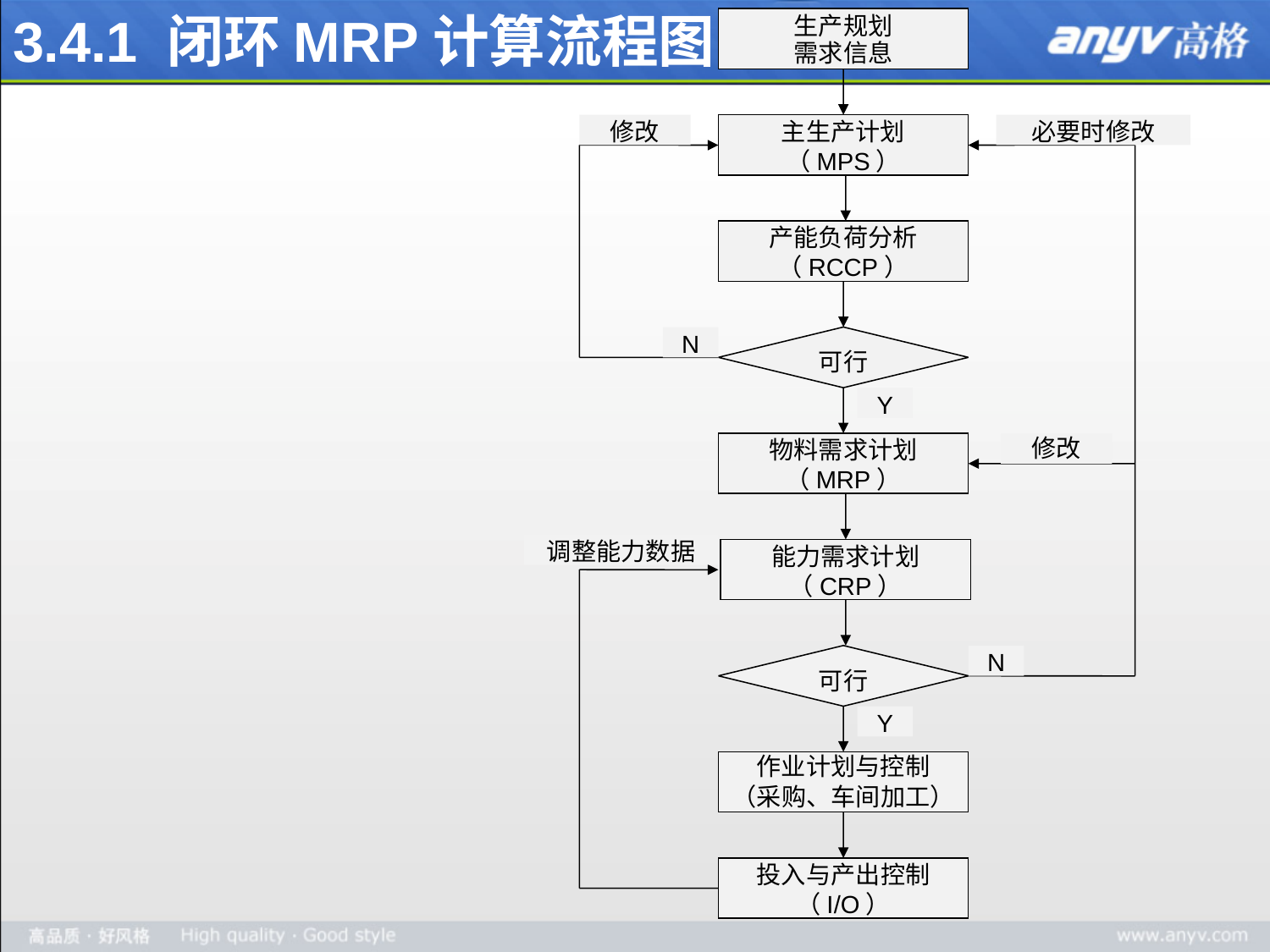

# 3.4.1 闭环MRP计算流程图
生产规划
需求信息

修改
主生产计划
（MPS）
必要时修改

产能负荷分析
（RCCP）

N
可行

Y
物料需求计划
（MRP）
修改

调整能力数据
能力需求计划
（CRP）

可行
N

Y
作业计划与控制
（采购、车间加工）

投入与产出控制
（I/O）